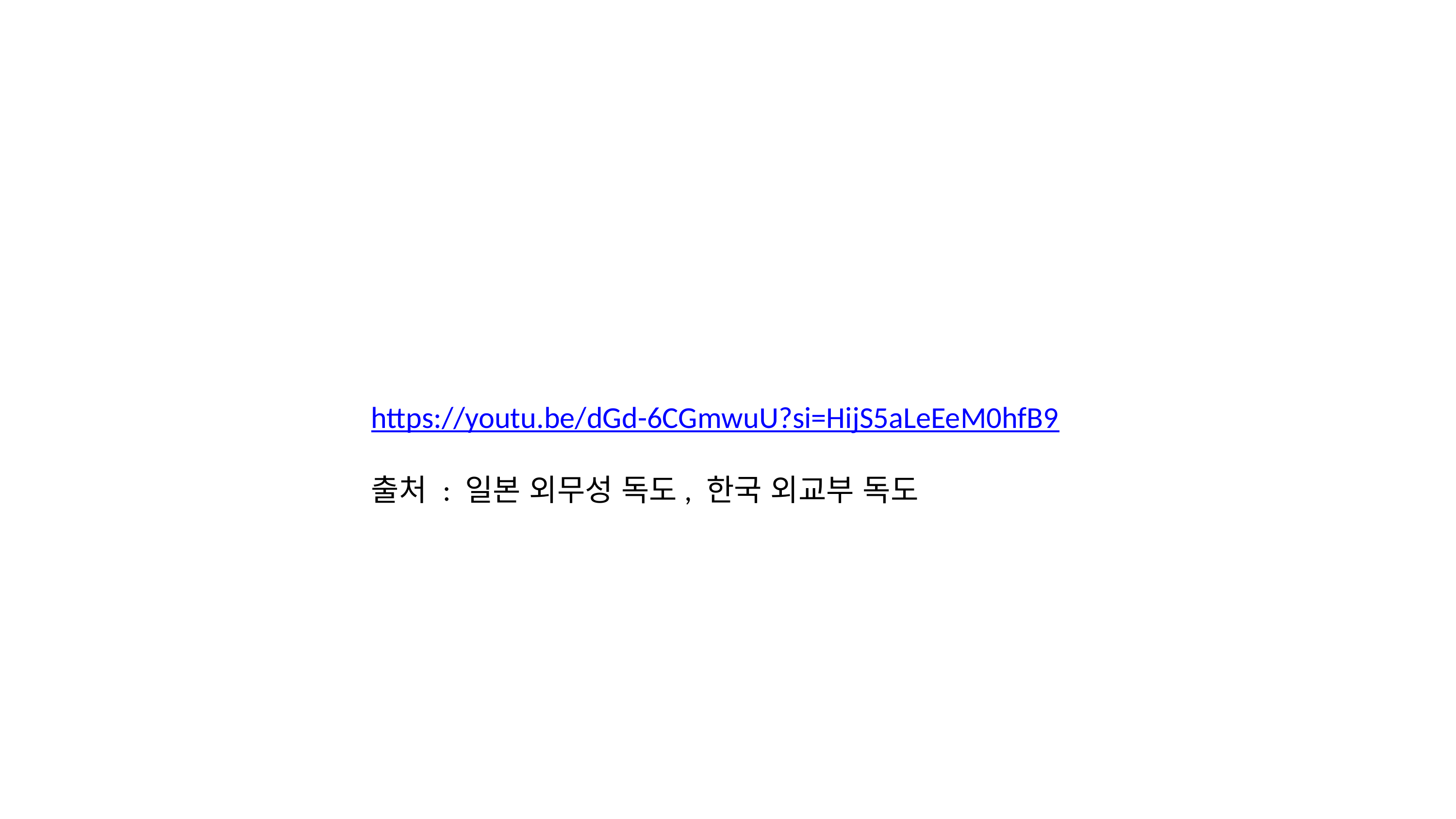

https://youtu.be/dGd-6CGmwuU?si=HijS5aLeEeM0hfB9

출처 : 일본 외무성 독도, 한국 외교부 독도